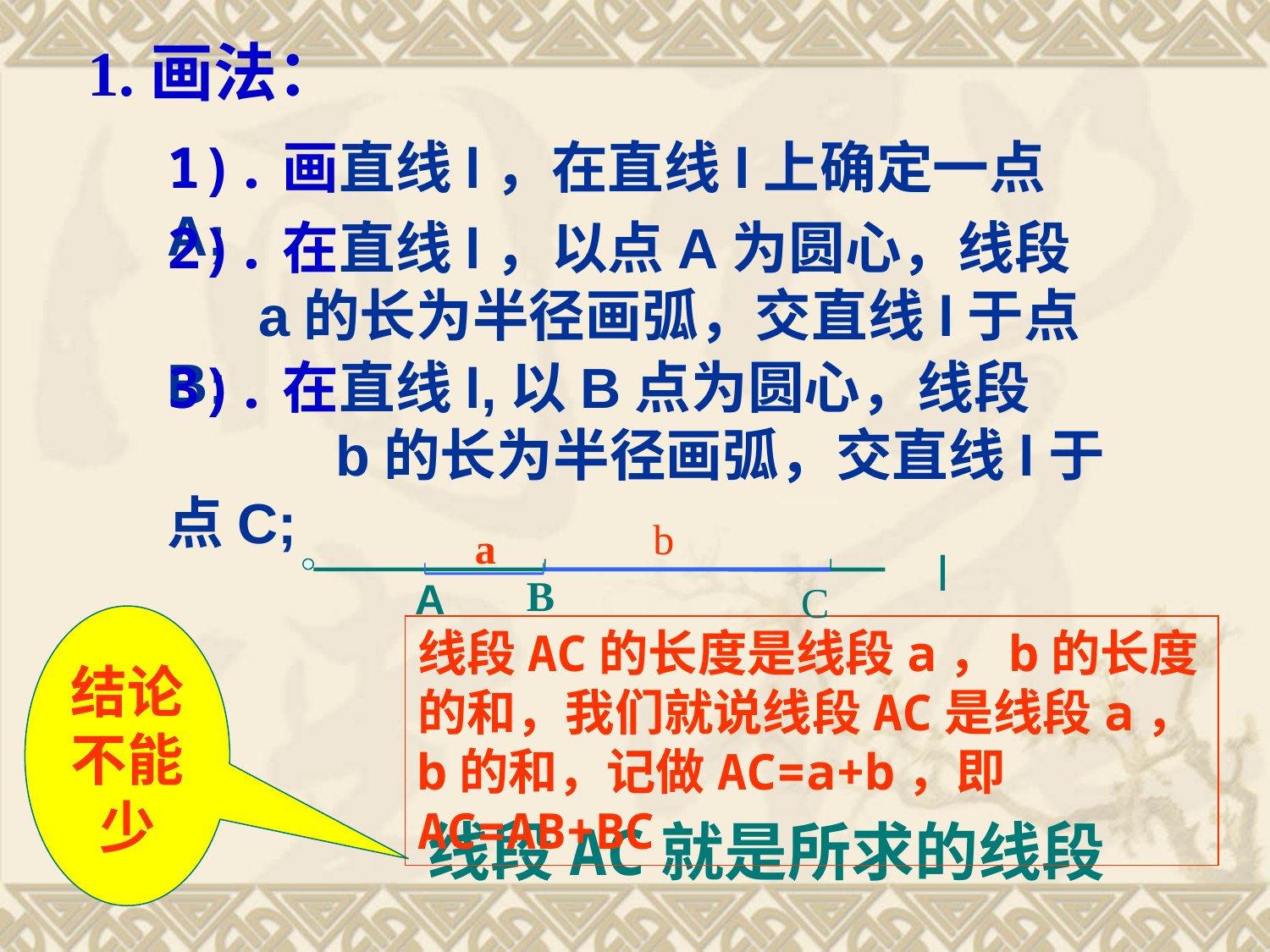

1.画法：
1).画直线l，在直线l上确定一点A;
2).在直线l，以点A为圆心，线段             a的长为半径画弧，交直线l于点B;
3).在直线l,以B点为圆心，线段                   b的长为半径画弧，交直线l于点C;
b

C
a

B
l

A
结论不能少
线段AC的长度是线段a，b的长度的和，我们就说线段AC是线段a，b的和，记做AC=a+b，即AC=AB+BC
线段AC就是所求的线段